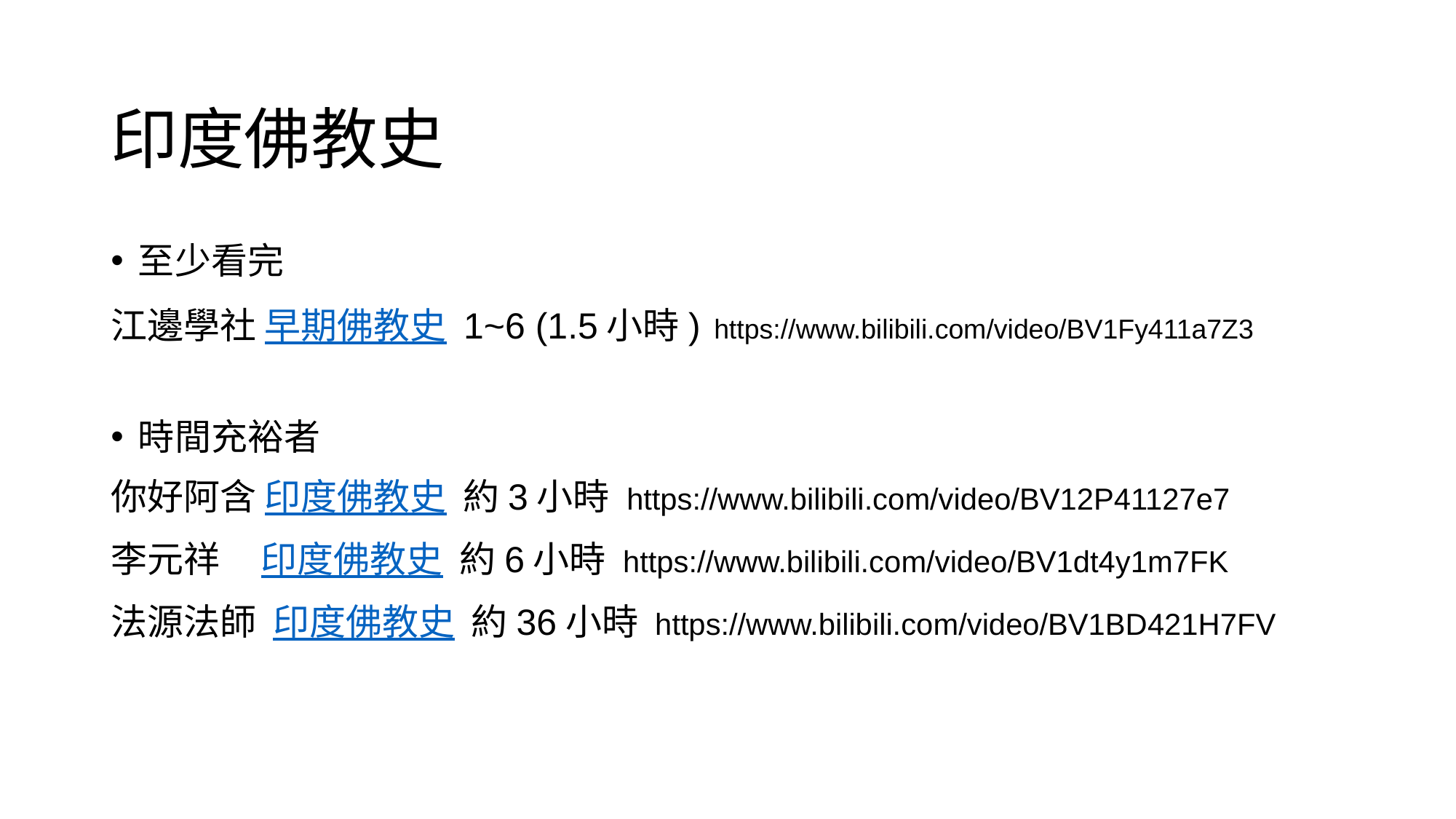

# 印度佛教史
至少看完
江邊學社 早期佛教史 1~6 (1.5小時) https://www.bilibili.com/video/BV1Fy411a7Z3

時間充裕者
你好阿含 印度佛教史  約3小時 https://www.bilibili.com/video/BV12P41127e7
李元祥     印度佛教史  約6小時 https://www.bilibili.com/video/BV1dt4y1m7FK
法源法師  印度佛教史  約36小時 https://www.bilibili.com/video/BV1BD421H7FV